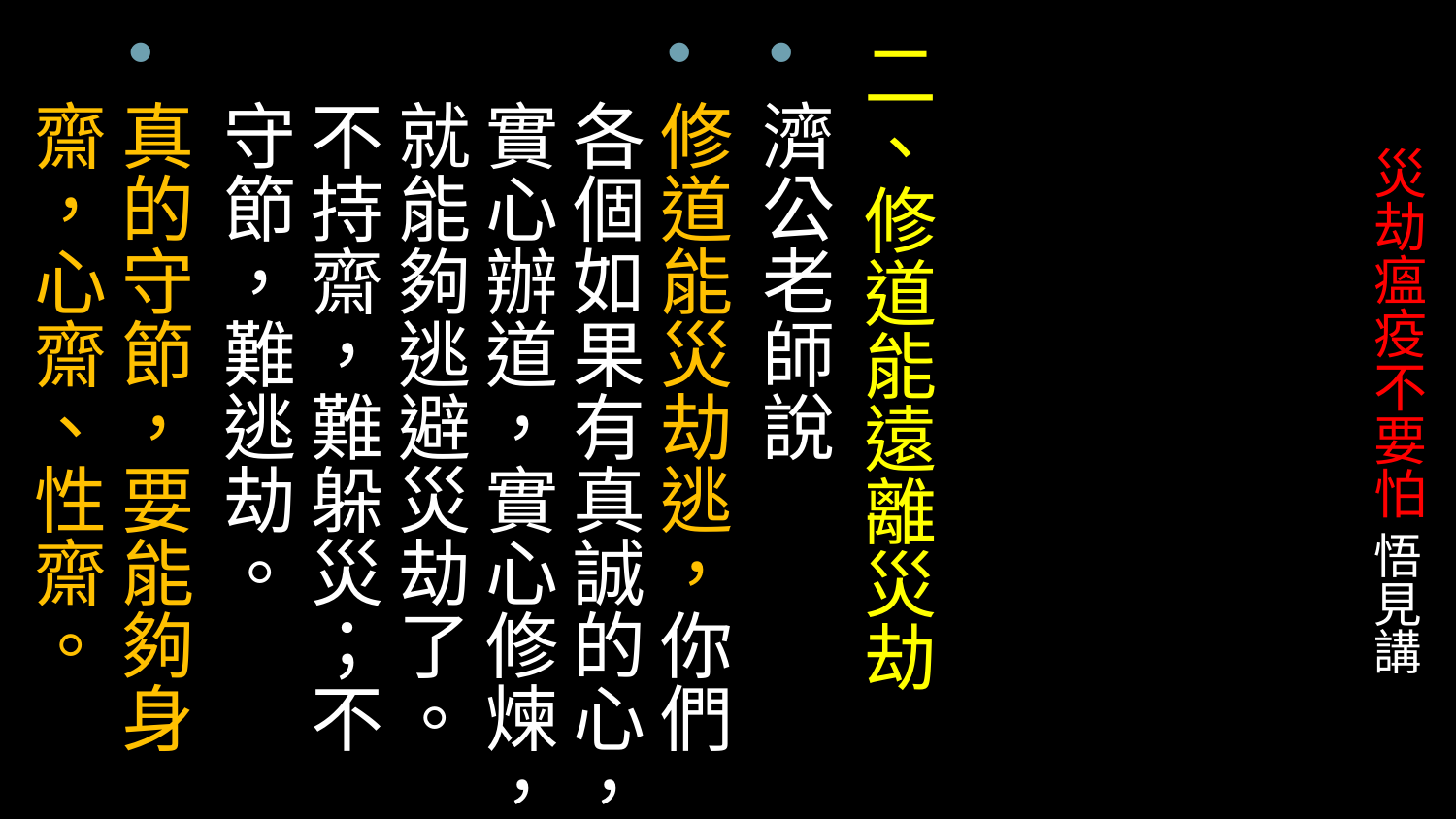

二、修道能遠離災劫
濟公老師說
修道能災劫逃，你們各個如果有真誠的心，實心辦道，實心修煉，就能夠逃避災劫了。不持齋，難躲災；不守節，難逃劫。
真的守節，要能夠身齋，心齋、性齋。
# 災劫瘟疫不要怕 悟見講